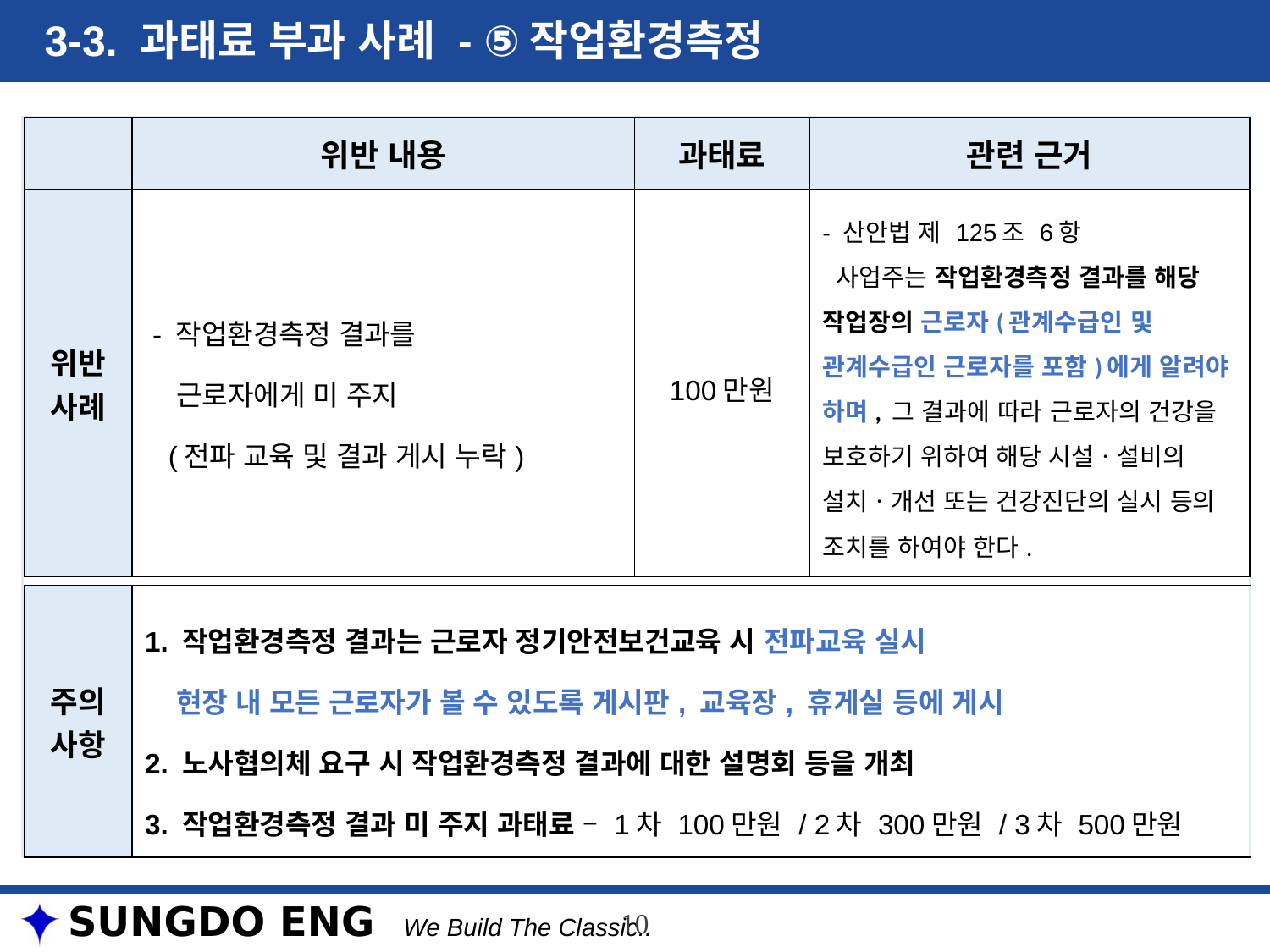

3-3. 과태료 부과 사례 - ⑤작업환경측정
|  | 위반 내용 | 과태료 | 관련 근거 |
| --- | --- | --- | --- |
| 위반 사례 | - 작업환경측정 결과를 근로자에게 미 주지 (전파 교육 및 결과 게시 누락) | 100만원 | - 산안법 제 125조 6항 사업주는 작업환경측정 결과를 해당 작업장의 근로자(관계수급인 및 관계수급인 근로자를 포함)에게 알려야 하며, 그 결과에 따라 근로자의 건강을 보호하기 위하여 해당 시설ㆍ설비의 설치ㆍ개선 또는 건강진단의 실시 등의 조치를 하여야 한다. |
| 주의 사항 | 1. 작업환경측정 결과는 근로자 정기안전보건교육 시 전파교육 실시 현장 내 모든 근로자가 볼 수 있도록 게시판, 교육장, 휴게실 등에 게시 2. 노사협의체 요구 시 작업환경측정 결과에 대한 설명회 등을 개최 3. 작업환경측정 결과 미 주지 과태료 – 1차 100만원 / 2차 300만원 / 3차 500만원 |
| --- | --- |
10